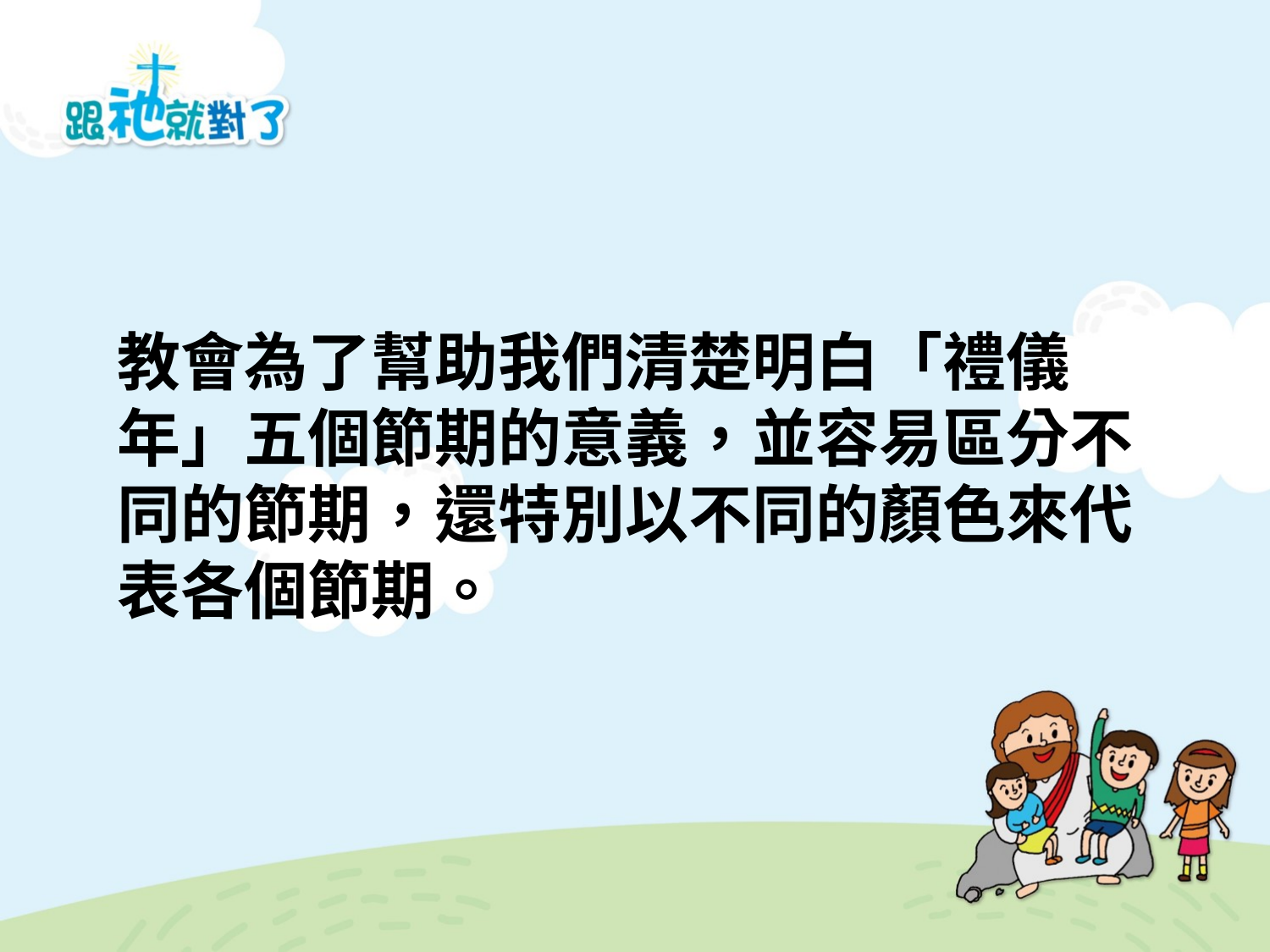

教會為了幫助我們清楚明白「禮儀年」五個節期的意義，並容易區分不同的節期，還特別以不同的顏色來代表各個節期。